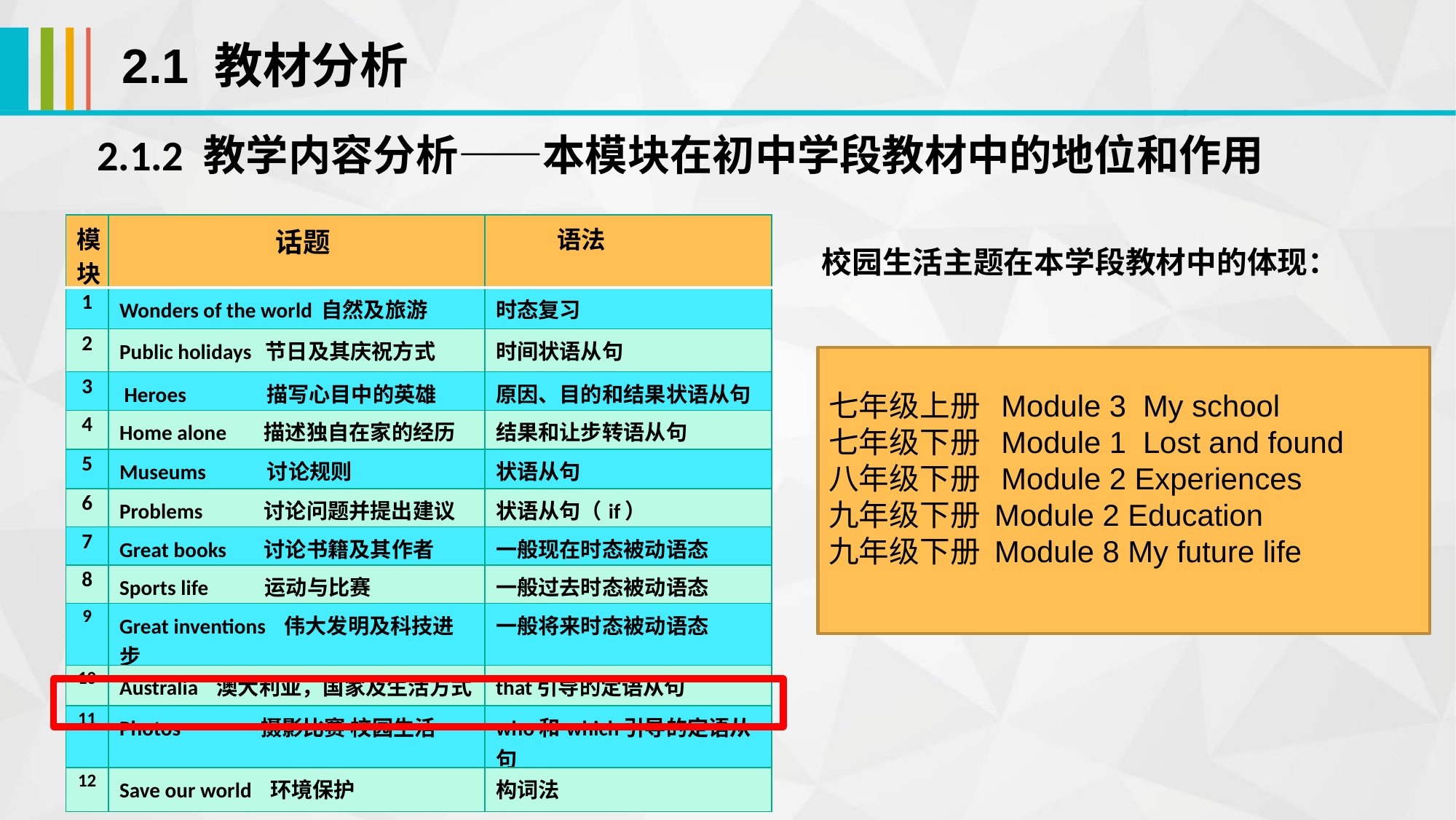

2.1 教材分析

2.1.2 教学内容分析——本模块在初中学段教材中的地位和作用
| 模块 | 话题 | 语法 |
| --- | --- | --- |
| 1 | Wonders of the world 自然及旅游 | 时态复习 |
| 2 | Public holidays 节日及其庆祝方式 | 时间状语从句 |
| 3 | Heroes 描写心目中的英雄 | 原因、目的和结果状语从句 |
| 4 | Home alone 描述独自在家的经历 | 结果和让步转语从句 |
| 5 | Museums 讨论规则 | 状语从句 |
| 6 | Problems 讨论问题并提出建议 | 状语从句（if） |
| 7 | Great books 讨论书籍及其作者 | 一般现在时态被动语态 |
| 8 | Sports life 运动与比赛 | 一般过去时态被动语态 |
| 9 | Great inventions 伟大发明及科技进步 | 一般将来时态被动语态 |
| 10 | Australia 澳大利亚，国家及生活方式 | that引导的定语从句 |
| 11 | Photos 摄影比赛 校园生活 | who和which引导的定语从句 |
| 12 | Save our world 环境保护 | 构词法 |
校园生活主题在本学段教材中的体现：

七年级上册  Module 3  My school
七年级下册  Module 1  Lost and found
八年级下册  Module 2 Experiences
九年级下册 Module 2 Education
九年级下册 Module 8 My future life